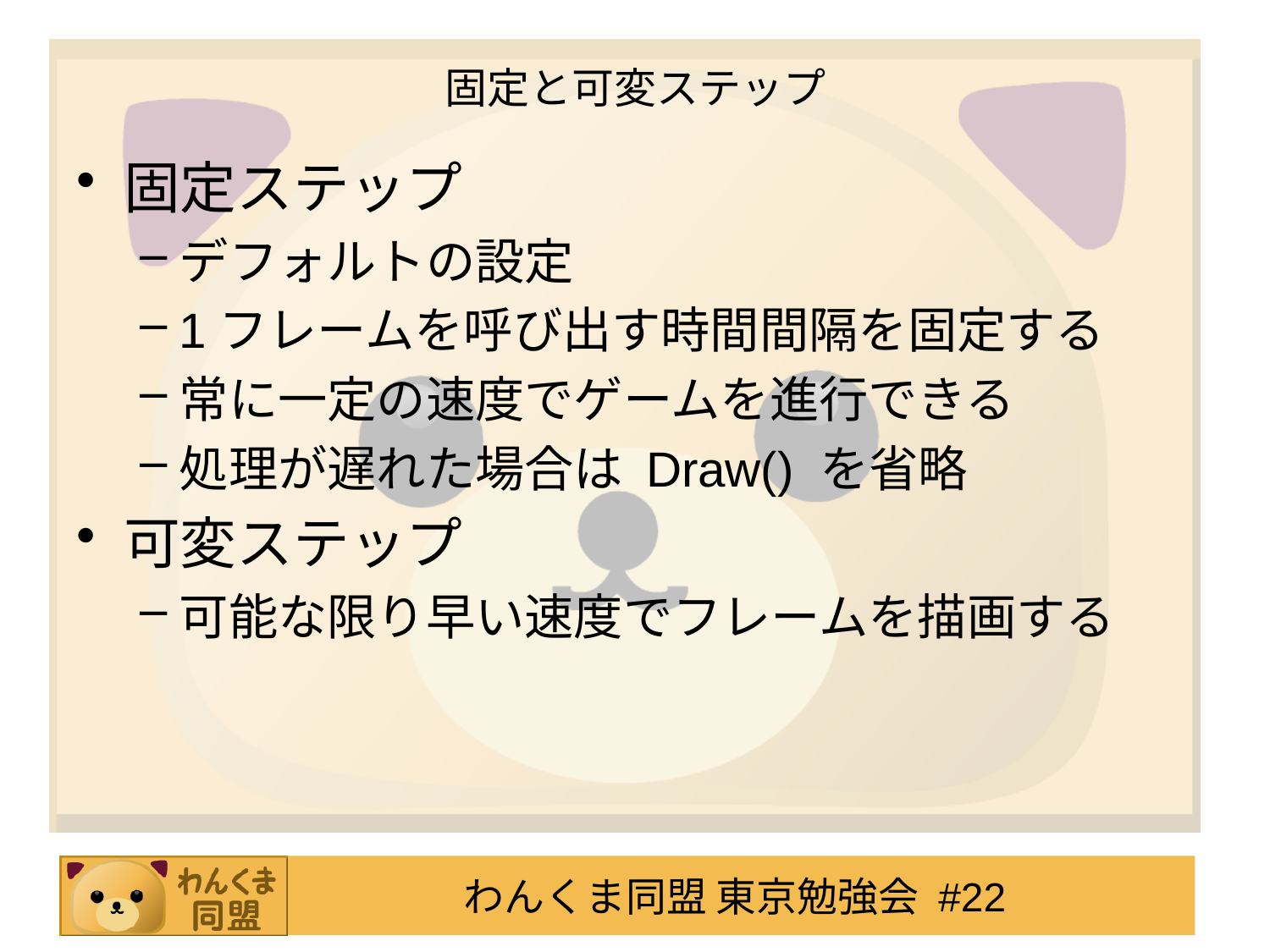

# 固定と可変ステップ
固定ステップ
デフォルトの設定
1フレームを呼び出す時間間隔を固定する
常に一定の速度でゲームを進行できる
処理が遅れた場合は Draw() を省略
可変ステップ
可能な限り早い速度でフレームを描画する